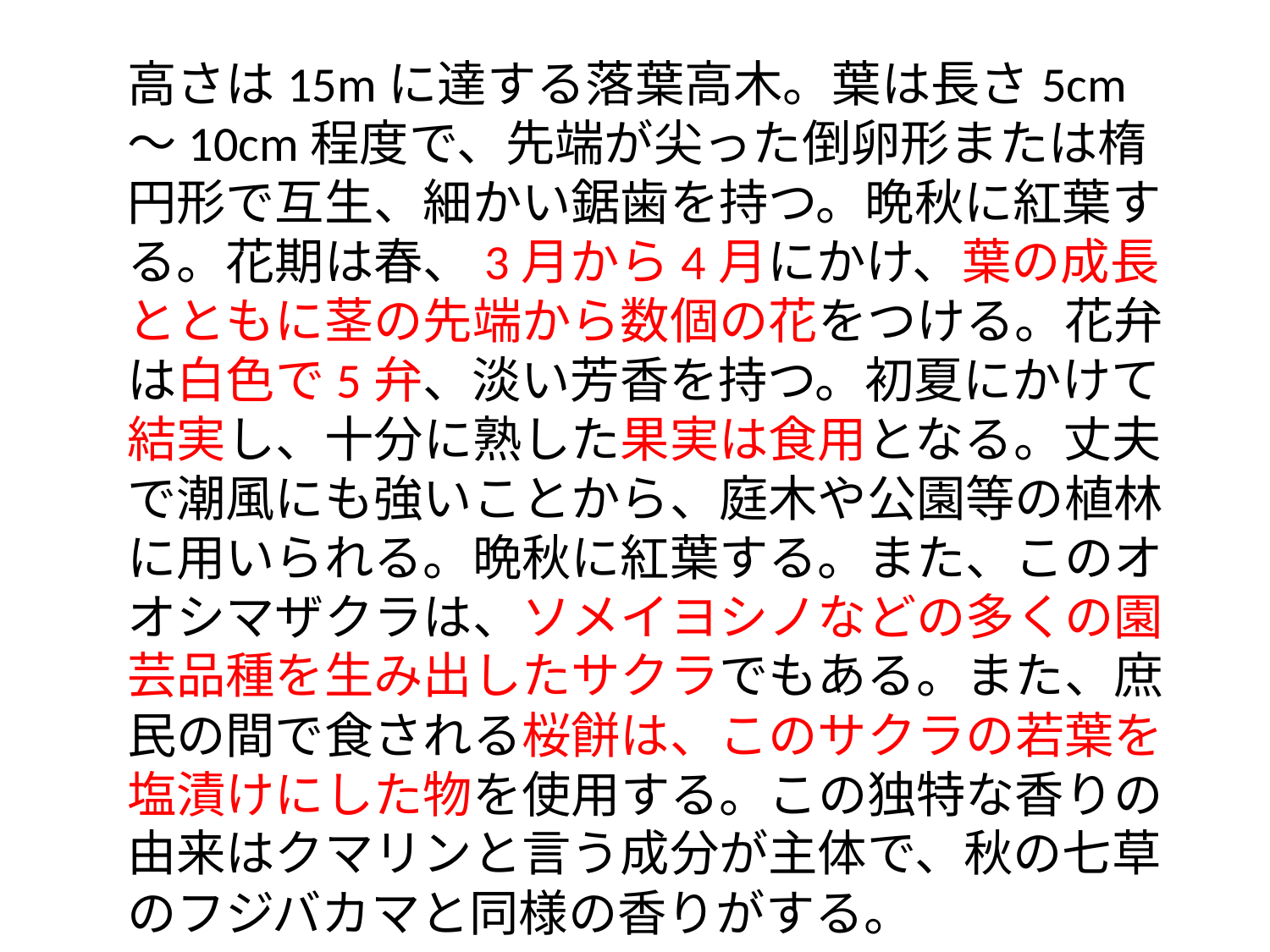

高さは15mに達する落葉高木。葉は長さ5cm～10cm程度で、先端が尖った倒卵形または楕円形で互生、細かい鋸歯を持つ。晩秋に紅葉する。花期は春、3月から4月にかけ、葉の成長とともに茎の先端から数個の花をつける。花弁は白色で5弁、淡い芳香を持つ。初夏にかけて結実し、十分に熟した果実は食用となる。丈夫で潮風にも強いことから、庭木や公園等の植林に用いられる。晩秋に紅葉する。また、このオオシマザクラは、ソメイヨシノなどの多くの園芸品種を生み出したサクラでもある。また、庶民の間で食される桜餅は、このサクラの若葉を塩漬けにした物を使用する。この独特な香りの由来はクマリンと言う成分が主体で、秋の七草のフジバカマと同様の香りがする。